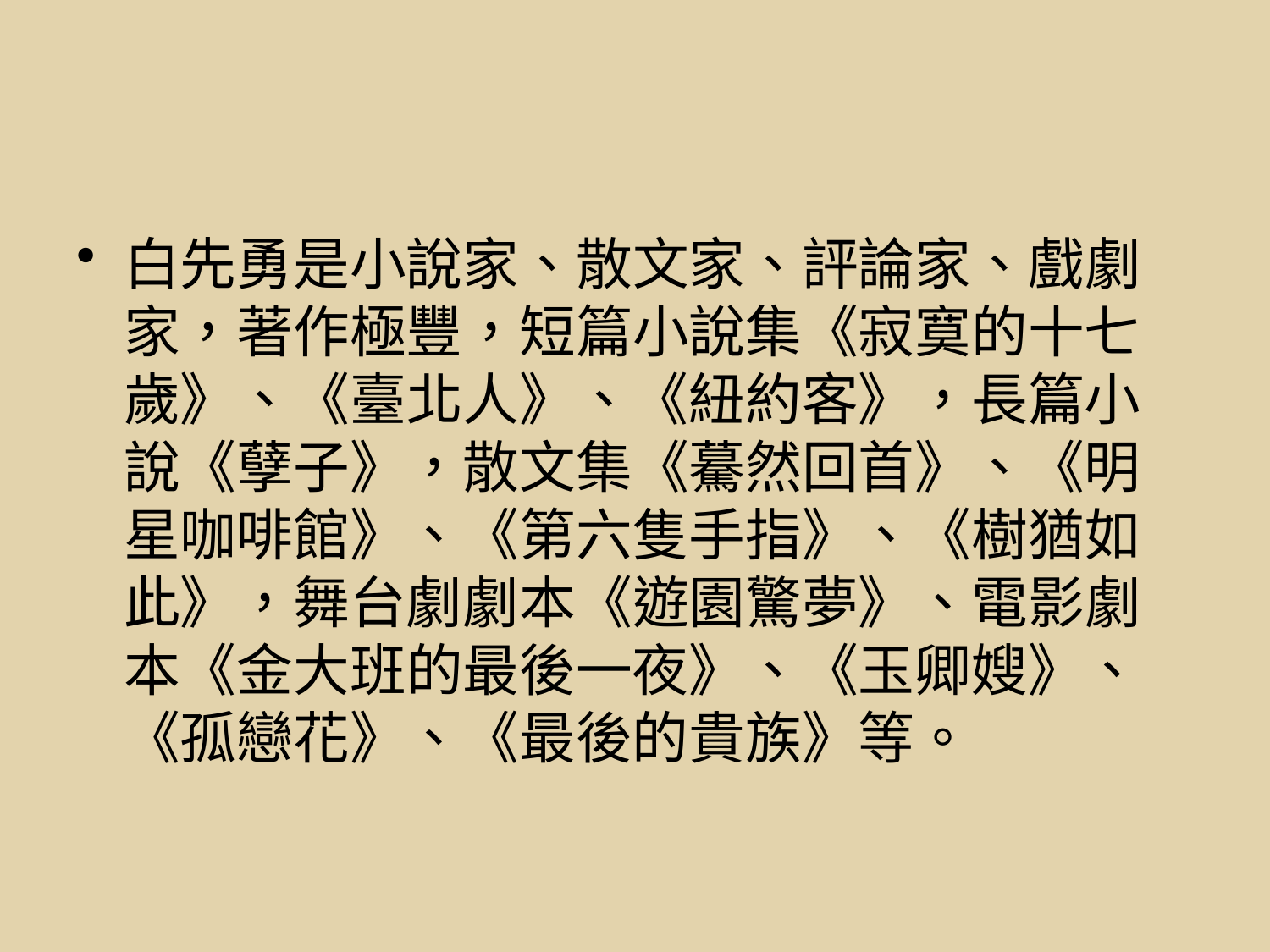

#
白先勇是小說家、散文家、評論家、戲劇家，著作極豐，短篇小說集《寂寞的十七歲》、《臺北人》、《紐約客》，長篇小說《孽子》，散文集《驀然回首》、《明星咖啡館》、《第六隻手指》、《樹猶如此》，舞台劇劇本《遊園驚夢》、電影劇本《金大班的最後一夜》、《玉卿嫂》、《孤戀花》、《最後的貴族》等。